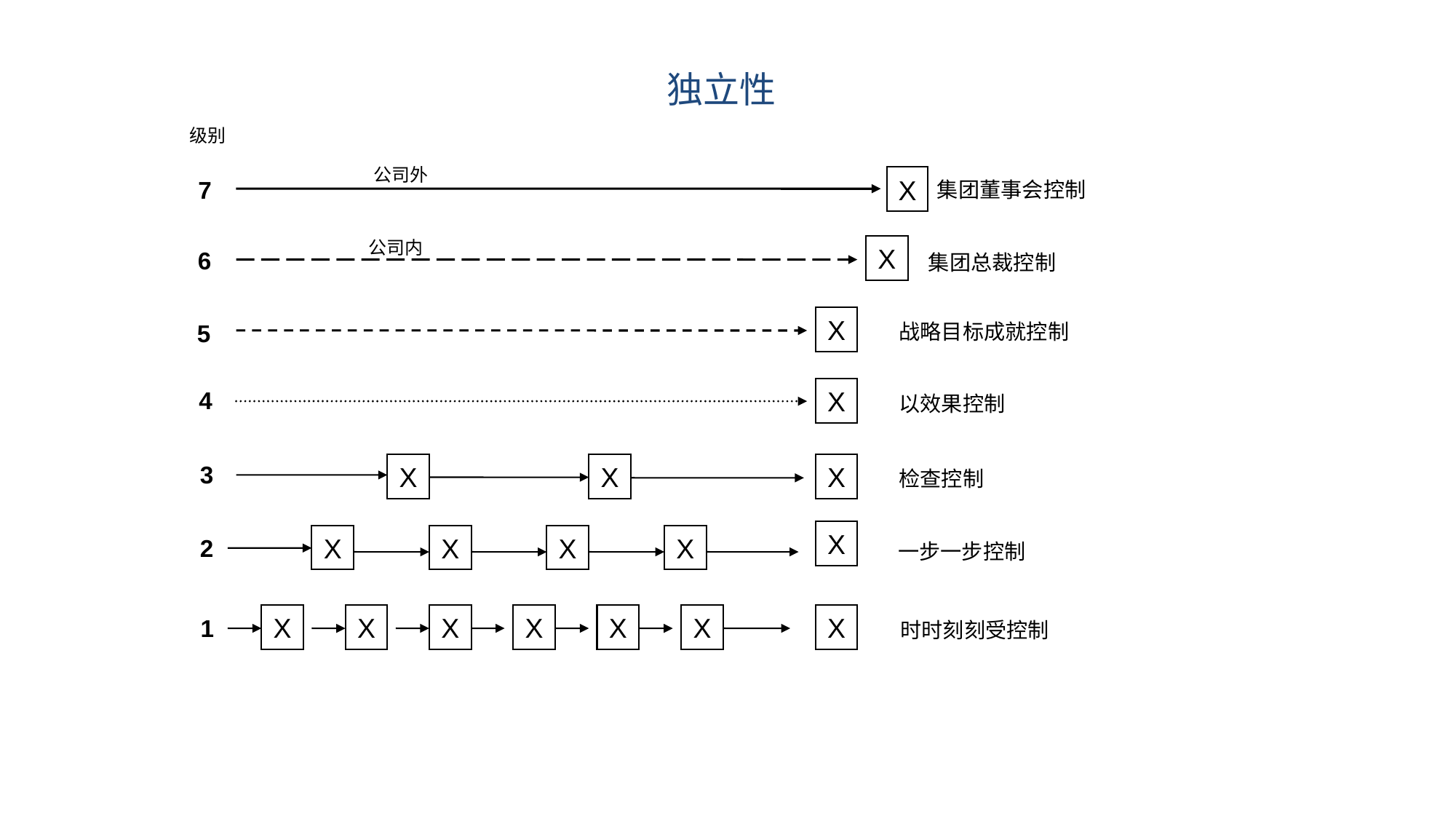

独立性

公司外
X
7
6
5
4
3
2
1

公司内
X
集团总裁控制

X
战略目标成就控制

X
以效果控制

X
X
X
检查控制

X

X
X
X
X

一步一步控制
X
X
X
X
X
X
X
时时刻刻受控制

级别

集团董事会控制